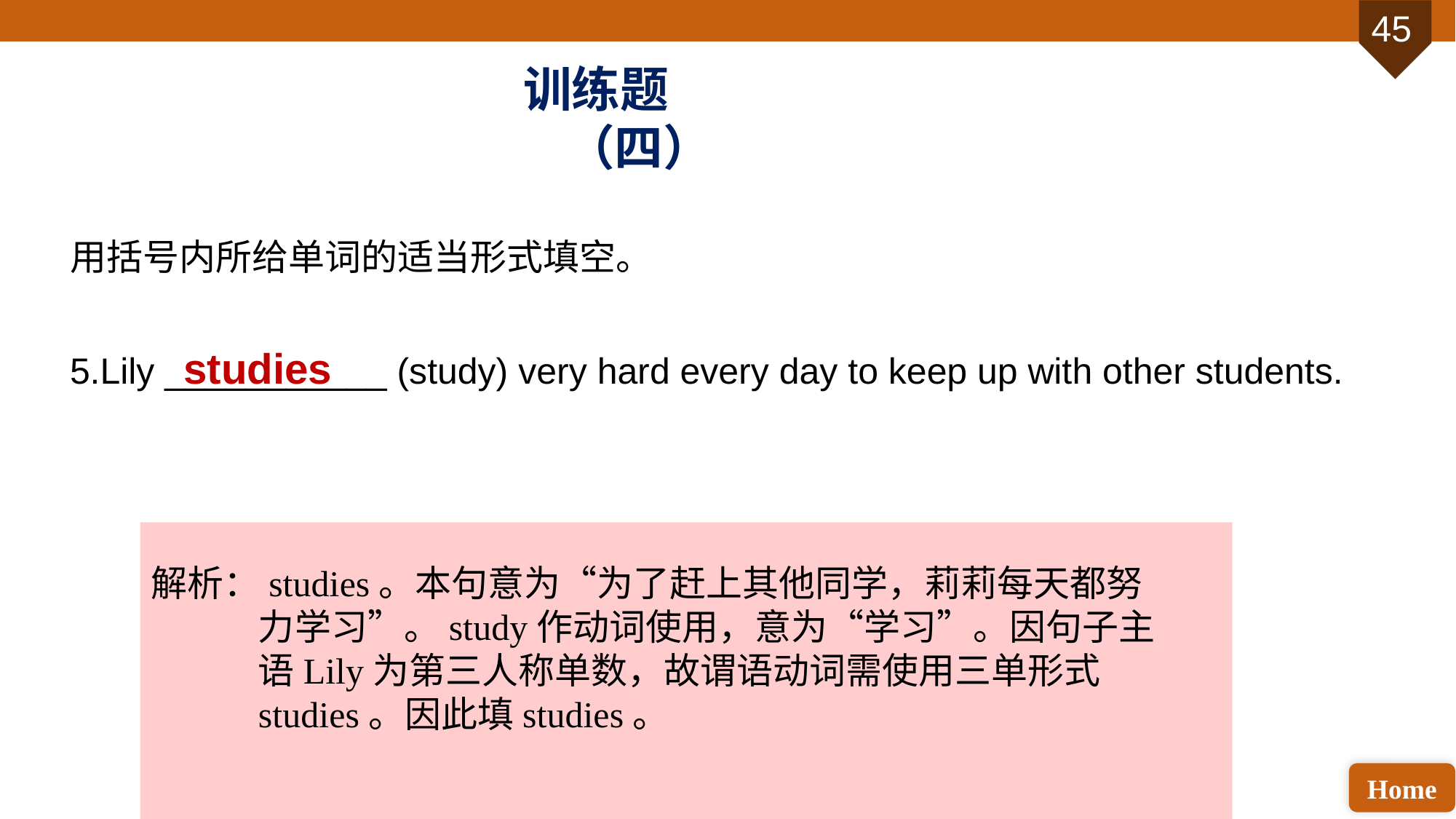

训练题（四）
用括号内所给单词的适当形式填空。

5.Lily ___________ (study) very hard every day to keep up with other students.
studies

解析：studies。本句意为“为了赶上其他同学，莉莉每天都努力学习”。study作动词使用，意为“学习”。因句子主语Lily为第三人称单数，故谓语动词需使用三单形式studies。因此填studies。